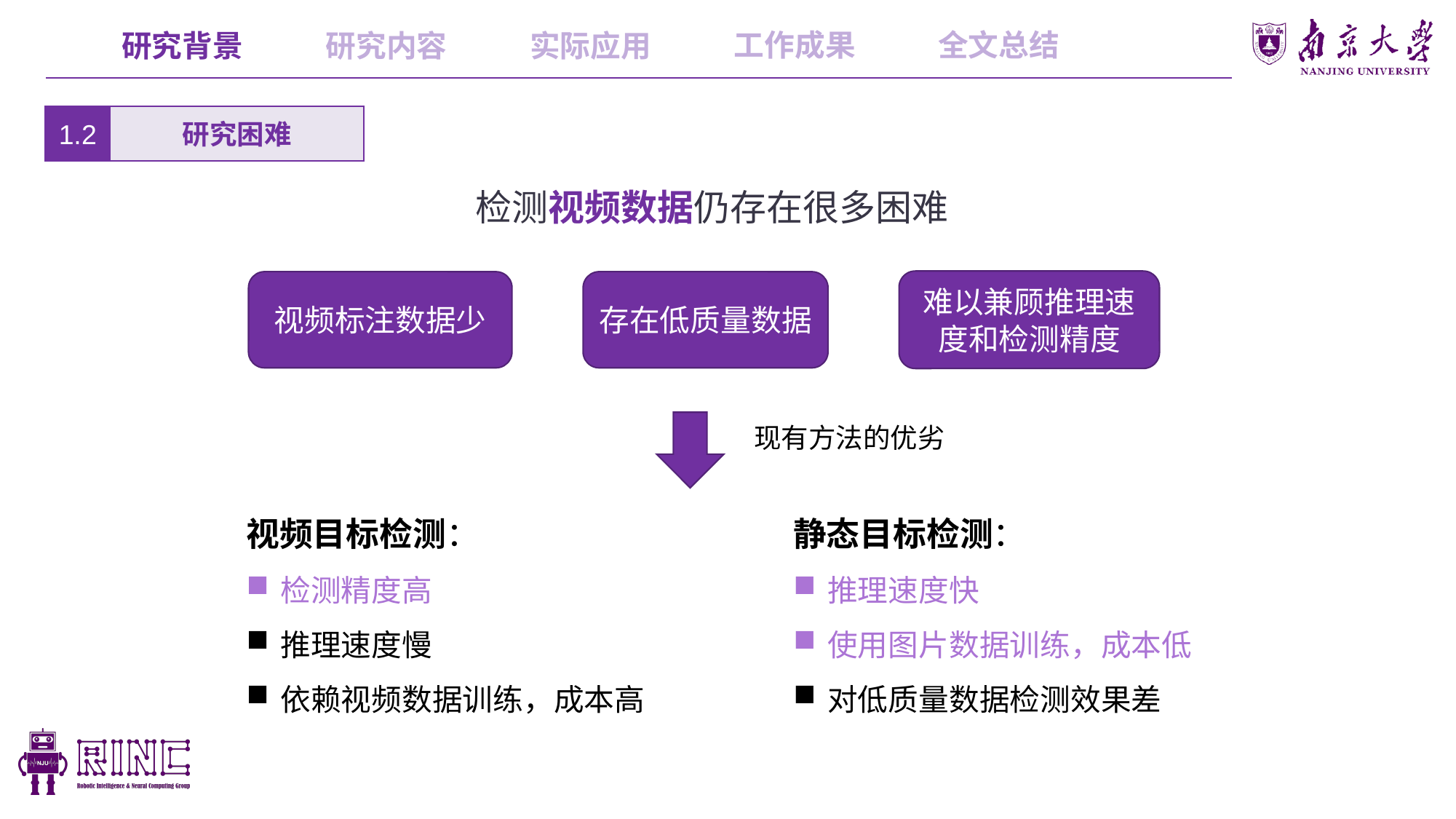

工作成果
全文总结
研究内容
实际应用
研究背景
1.2
研究困难
检测视频数据仍存在很多困难
难以兼顾推理速度和检测精度
视频标注数据少
存在低质量数据

现有方法的优劣
视频目标检测：
检测精度高
推理速度慢
依赖视频数据训练，成本高
静态目标检测：
推理速度快
使用图片数据训练，成本低
对低质量数据检测效果差